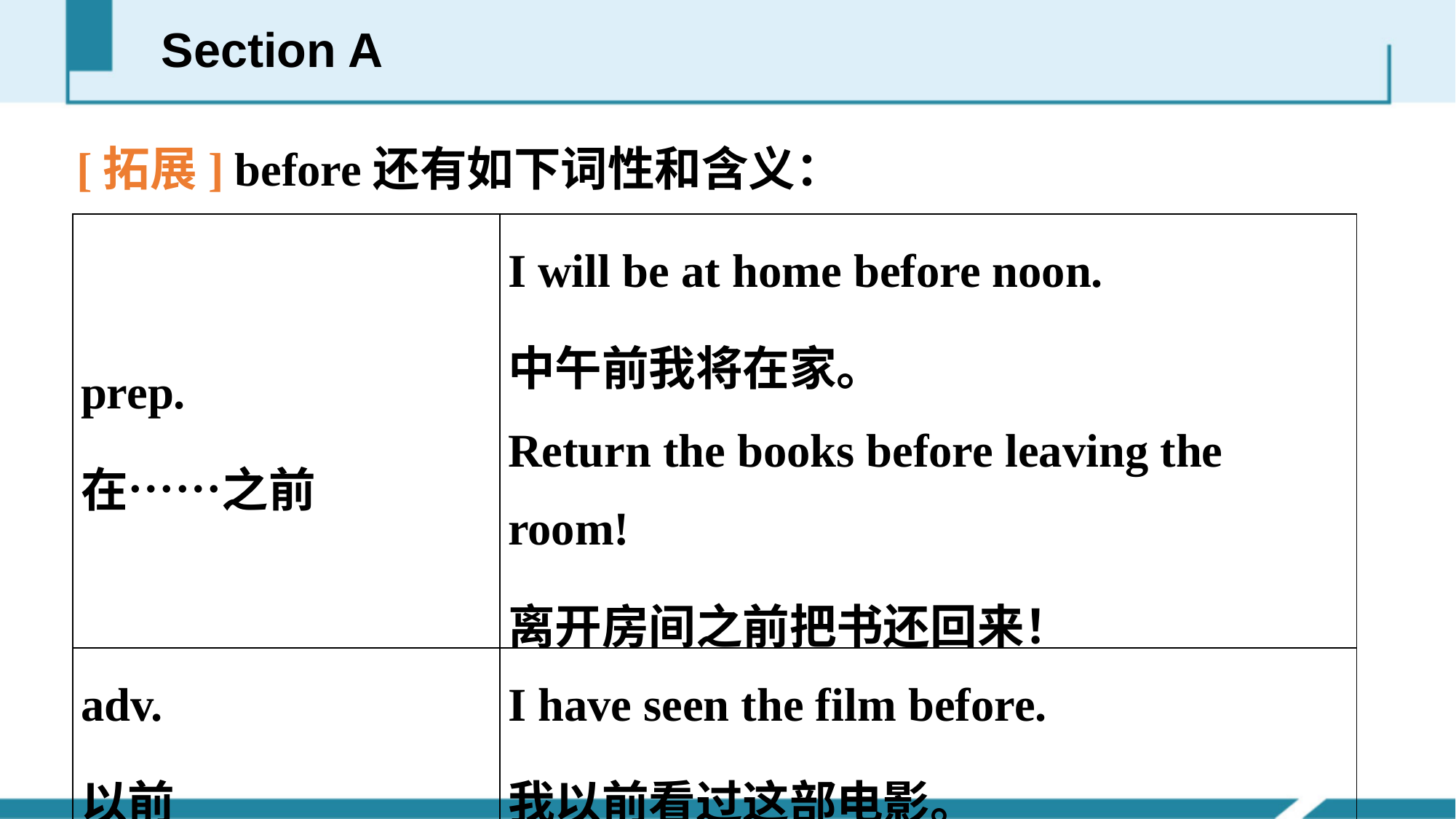

Section A
[拓展] before还有如下词性和含义：
| prep. 在……之前 | I will be at home before noon. 中午前我将在家。 Return the books before leaving the room! 离开房间之前把书还回来！ |
| --- | --- |
| adv. 以前 | I have seen the film before. 我以前看过这部电影。 |